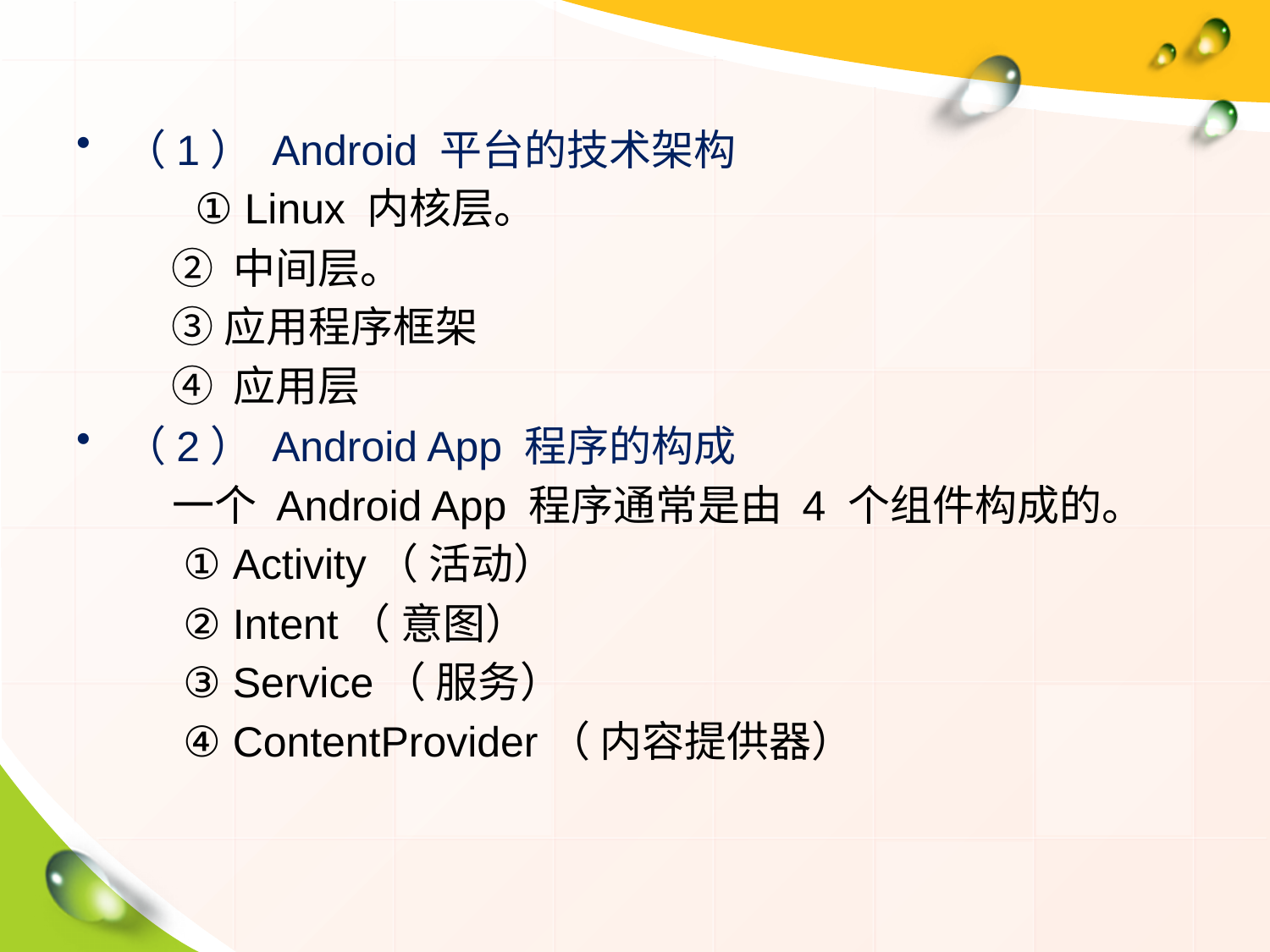

（1） Android 平台的技术架构
          ① Linux 内核层。
          ② 中间层。
          ③应用程序框架
          ④ 应用层
（2） Android App 程序的构成
         一个 Android App 程序通常是由 4 个组件构成的。
         ① Activity（ 活动）
         ② Intent（ 意图）
         ③ Service（ 服务）
         ④ ContentProvider（ 内容提供器）